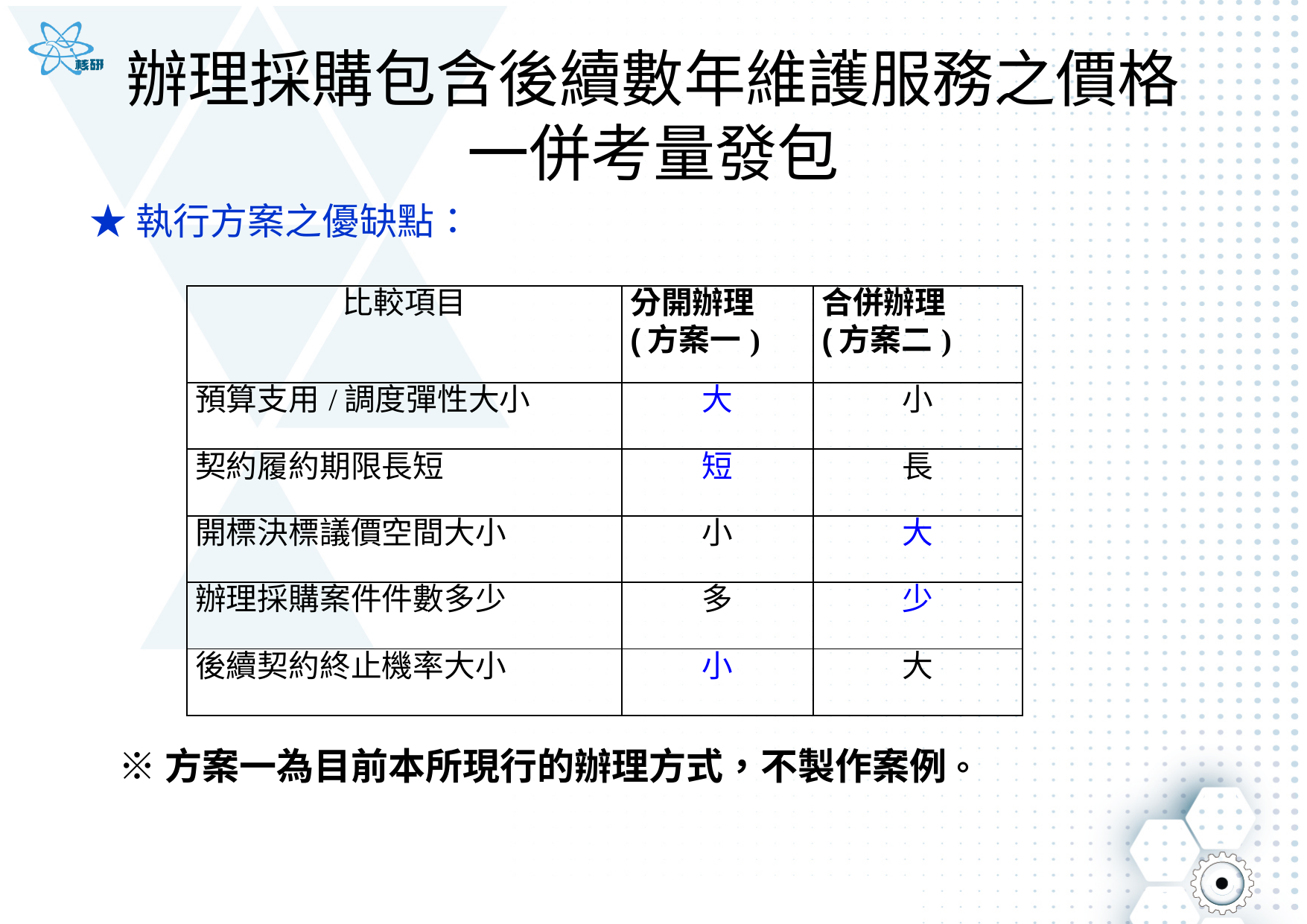

# 辦理採購包含後續數年維護服務之價格 一併考量發包
★執行方案之優缺點：
| 比較項目 | 分開辦理 (方案一) | 合併辦理 (方案二) |
| --- | --- | --- |
| 預算支用/調度彈性大小 | 大 | 小 |
| 契約履約期限長短 | 短 | 長 |
| 開標決標議價空間大小 | 小 | 大 |
| 辦理採購案件件數多少 | 多 | 少 |
| 後續契約終止機率大小 | 小 | 大 |
※方案一為目前本所現行的辦理方式，不製作案例。